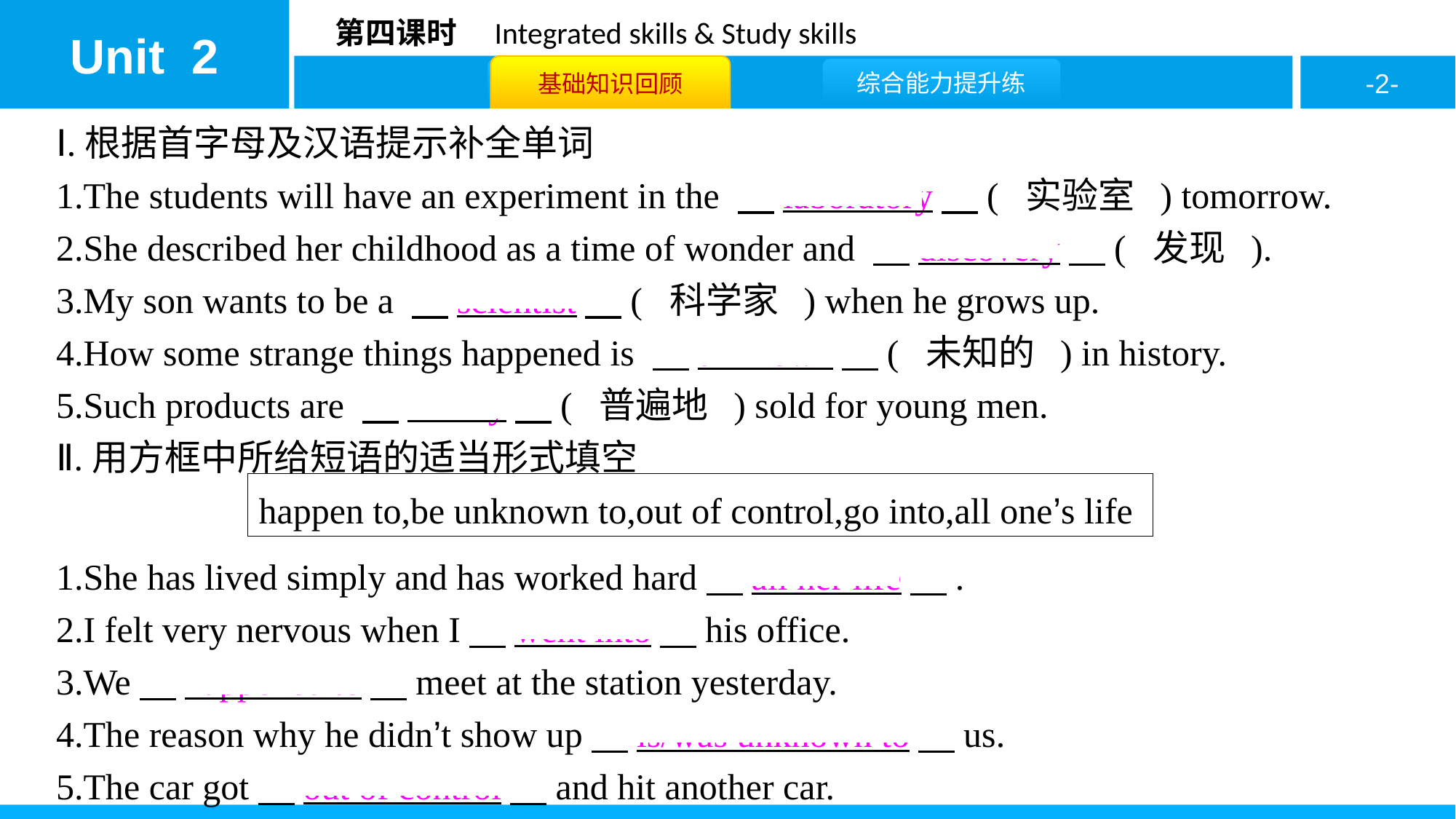

Ⅰ.根据首字母及汉语提示补全单词
1.The students will have an experiment in the 　laboratory　(  实验室  ) tomorrow.
2.She described her childhood as a time of wonder and 　discovery　(  发现  ).
3.My son wants to be a 　scientist　(  科学家  ) when he grows up.
4.How some strange things happened is 　unknown　(  未知的  ) in history.
5.Such products are 　widely　(  普遍地  ) sold for young men.
Ⅱ.用方框中所给短语的适当形式填空

happen to,be unknown to,out of control,go into,all one’s life
1.She has lived simply and has worked hard　all her life　.
2.I felt very nervous when I　went into　his office.
3.We　happened to　meet at the station yesterday.
4.The reason why he didn’t show up　is/was unknown to　us.
5.The car got　out of control　and hit another car.